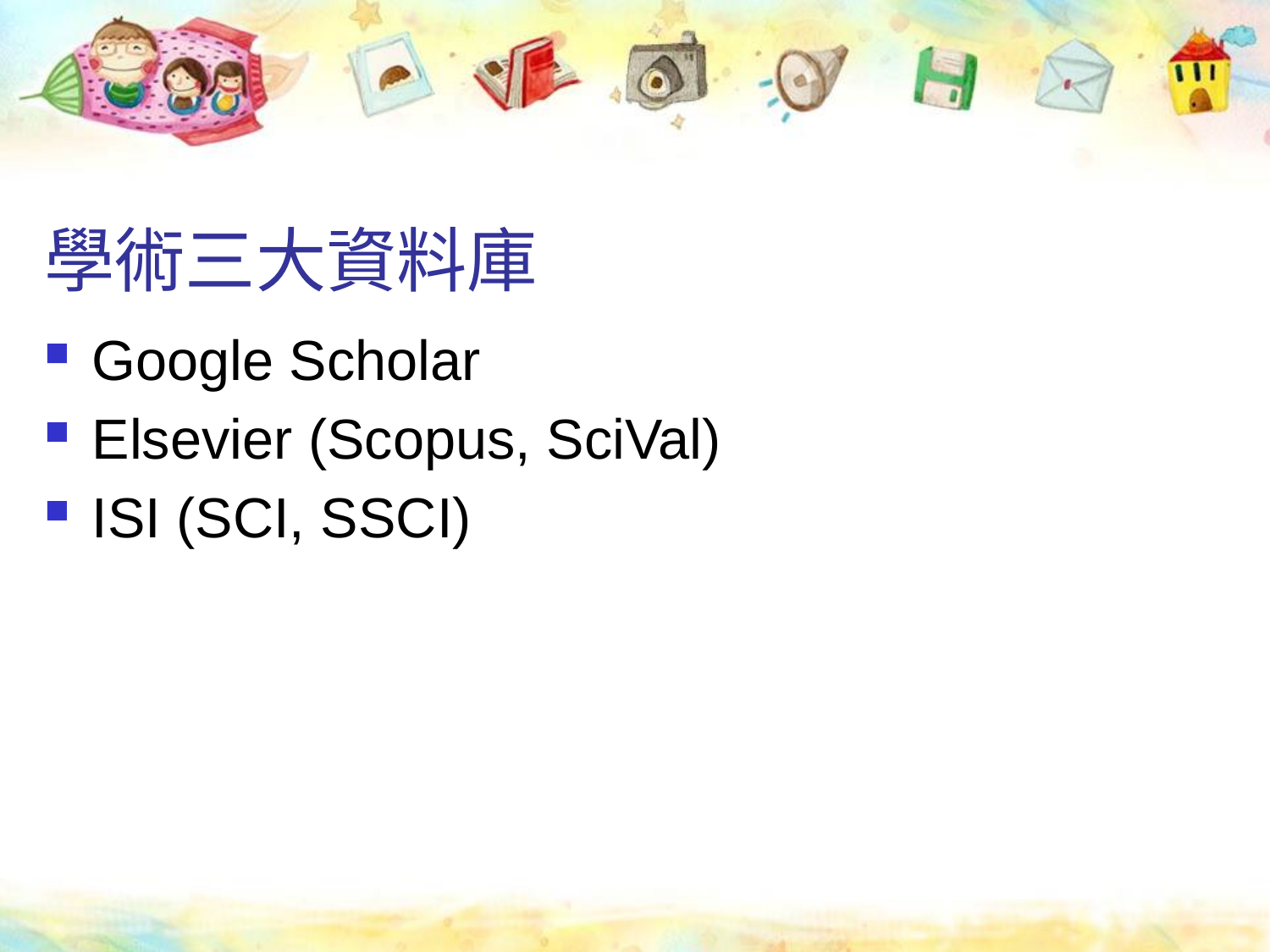

# 學術三大資料庫
Google Scholar
Elsevier (Scopus, SciVal)
ISI (SCI, SSCI)